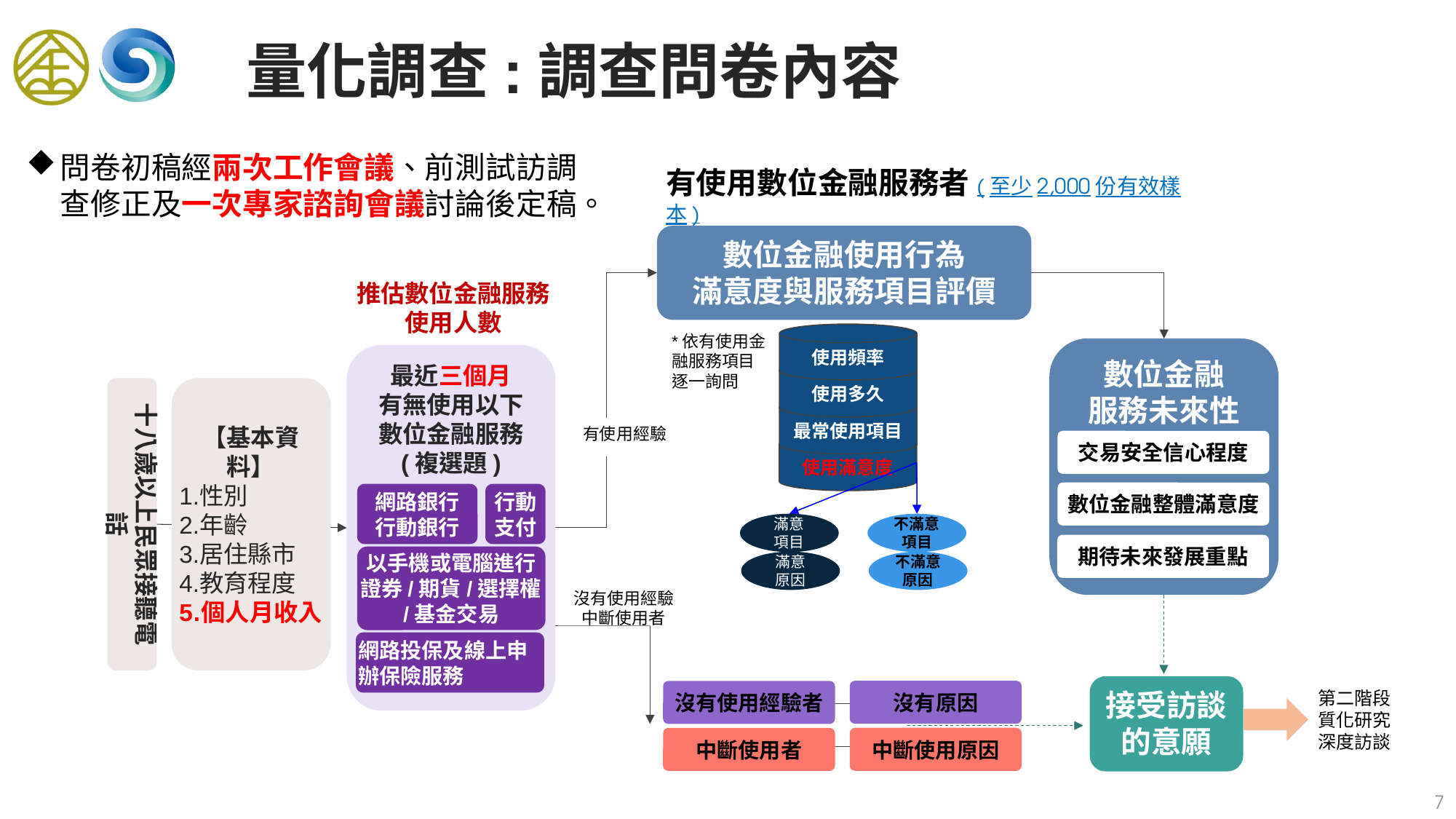

量化調查:調查問卷內容
問卷初稿經兩次工作會議、前測試訪調查修正及一次專家諮詢會議討論後定稿。
有使用數位金融服務者(至少2,000份有效樣本)
數位金融使用行為
滿意度與服務項目評價
推估數位金融服務使用人數
使用頻率
*依有使用金融服務項目
逐一詢問

數位金融
服務未來性
交易安全信心程度
數位金融整體滿意度
期待未來發展重點
最近三個月
有無使用以下
數位金融服務
(複選題)
網路銀行
行動銀行
行動支付
以手機或電腦進行證券/期貨/選擇權/基金交易
網路投保及線上申辦保險服務
使用多久
十八歲以上民眾接聽電話
【基本資料】
性別
年齡
居住縣市
教育程度
個人月收入
最常使用項目
有使用經驗
使用滿意度
滿意
項目
滿意
原因
不滿意項目
不滿意原因
沒有使用經驗
中斷使用者
接受訪談的意願
沒有原因
沒有使用經驗者
第二階段
質化研究
深度訪談

中斷使用原因
中斷使用者
7